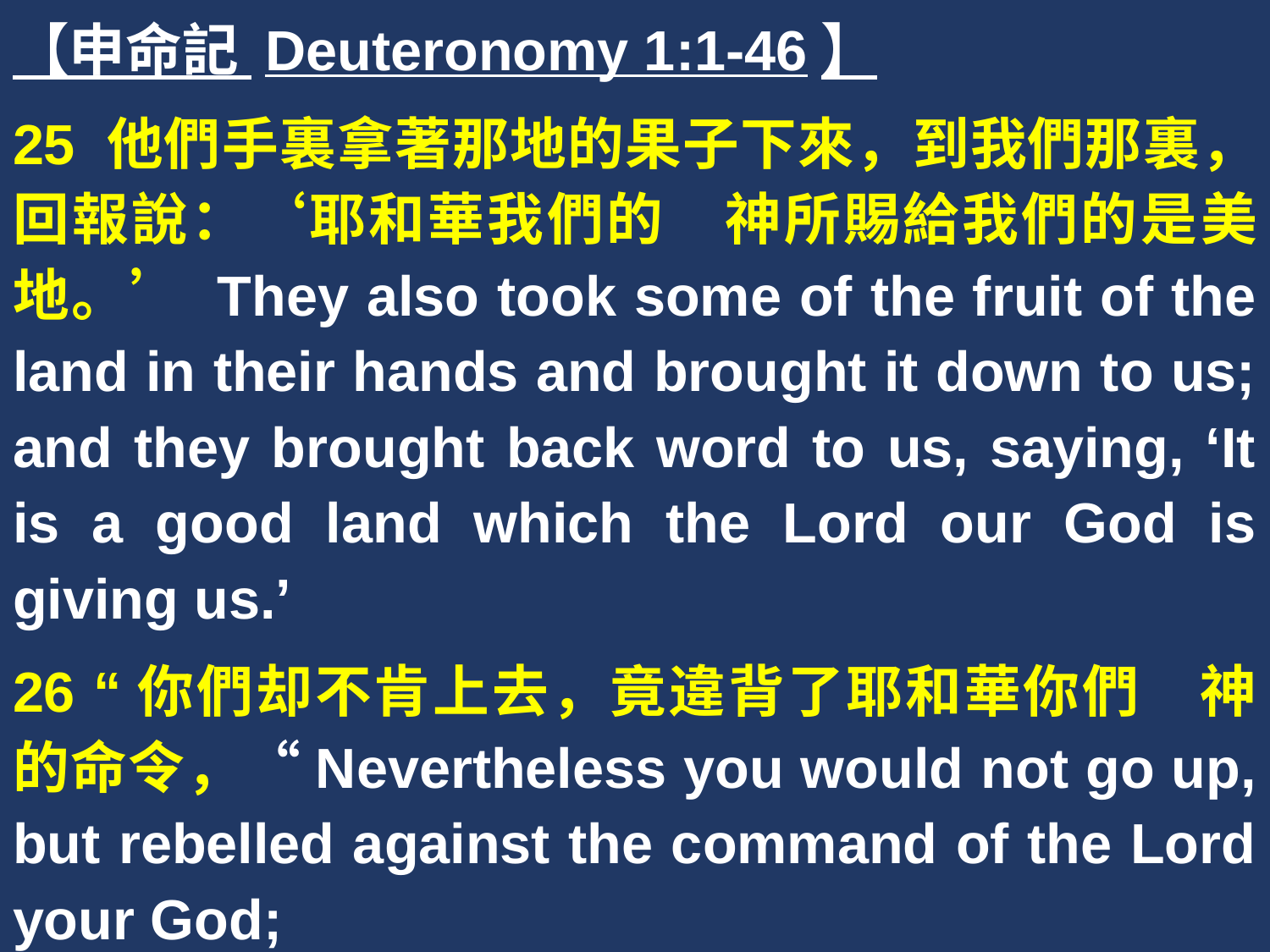

【申命記 Deuteronomy 1:1-46】
25 他們手裏拿著那地的果子下來，到我們那裏，回報說：‘耶和華我們的　神所賜給我們的是美地。’ They also took some of the fruit of the land in their hands and brought it down to us; and they brought back word to us, saying, ‘It is a good land which the Lord our God is giving us.’
26 “你們却不肯上去，竟違背了耶和華你們　神的命令，“Nevertheless you would not go up, but rebelled against the command of the Lord your God;